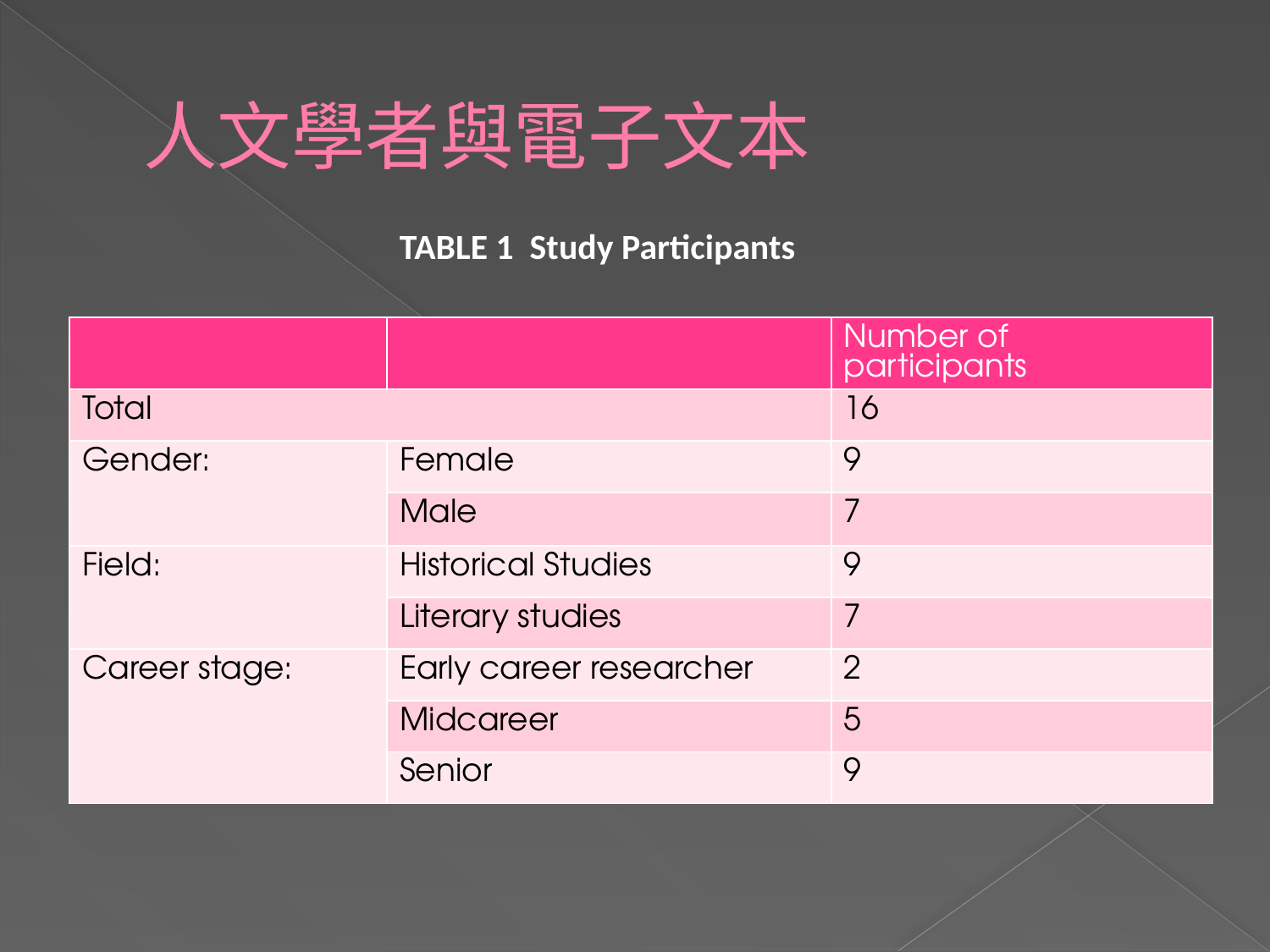

# 人文學者與電子文本
TABLE 1  Study Participants
|  |  | Number of participants |
| --- | --- | --- |
| Total |  | 16 |
| Gender: | Female | 9 |
|  | Male | 7 |
| Field: | Historical Studies | 9 |
|  | Literary studies | 7 |
| Career stage: | Early career researcher | 2 |
|  | Midcareer | 5 |
|  | Senior | 9 |